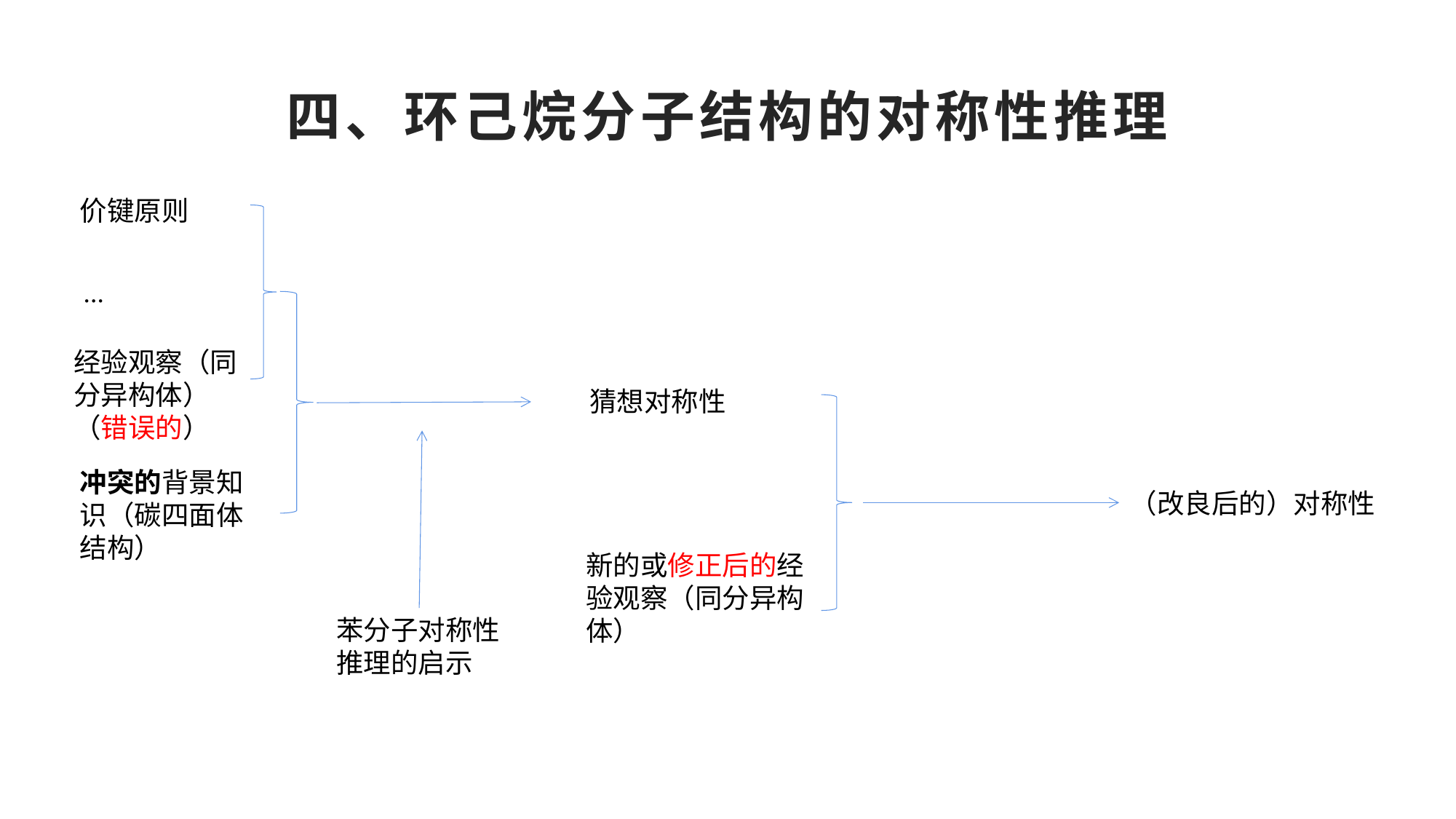

# 四、环己烷分子结构的对称性推理
价键原则

...

经验观察（同分异构体）（错误的）
猜想对称性

冲突的背景知识（碳四面体结构）
（改良后的）对称性
新的或修正后的经验观察（同分异构体）
苯分子对称性推理的启示